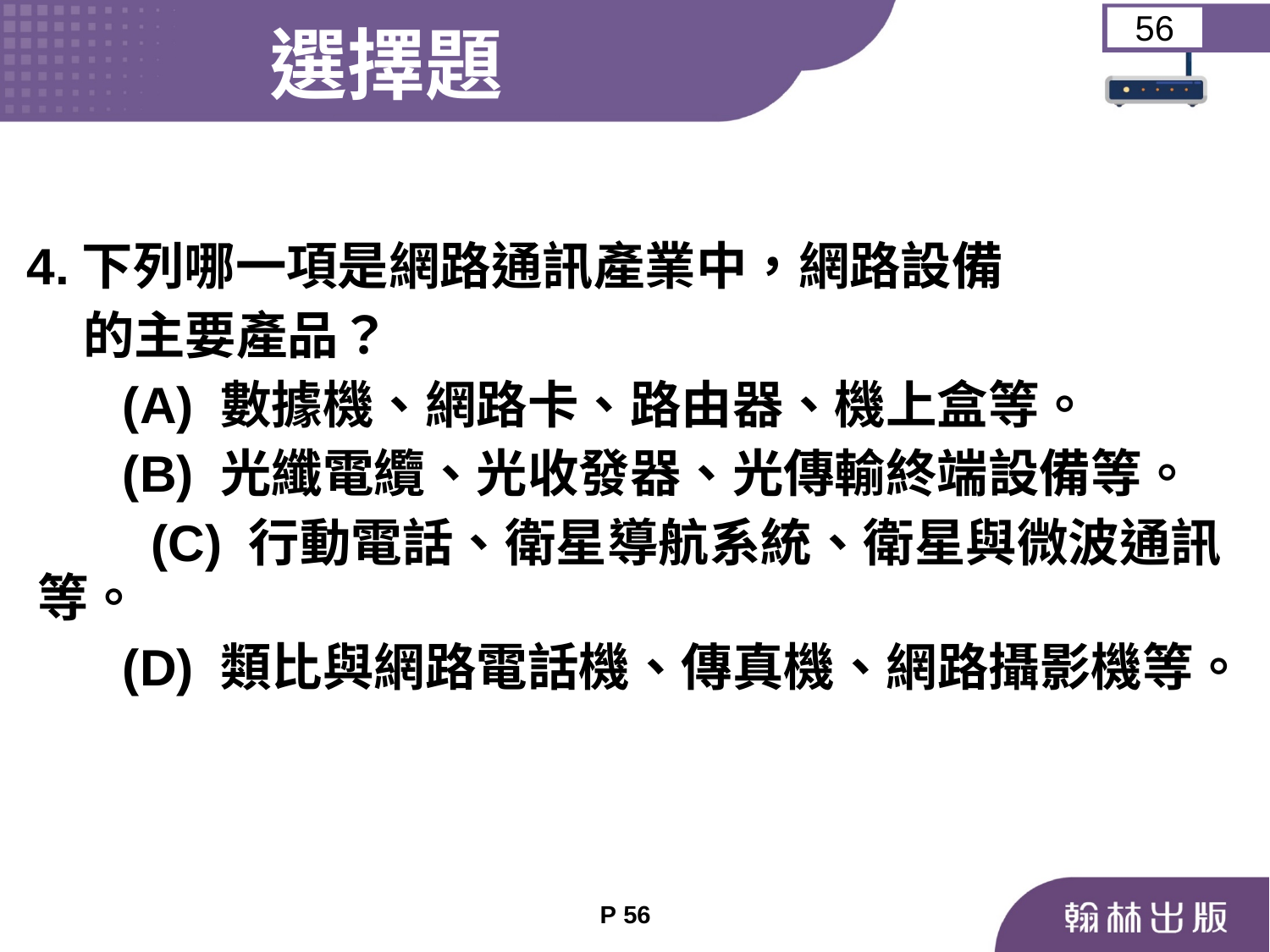

選擇題

56
 4.下列哪一項是網路通訊產業中，網路設備
     的主要產品？
	      (A) 數據機、網路卡、路由器、機上盒等。
	      (B) 光纖電纜、光收發器、光傳輸終端設備等。
	        (C) 行動電話、衛星導航系統、衛星與微波通訊等。
	      (D) 類比與網路電話機、傳真機、網路攝影機等。

P 56